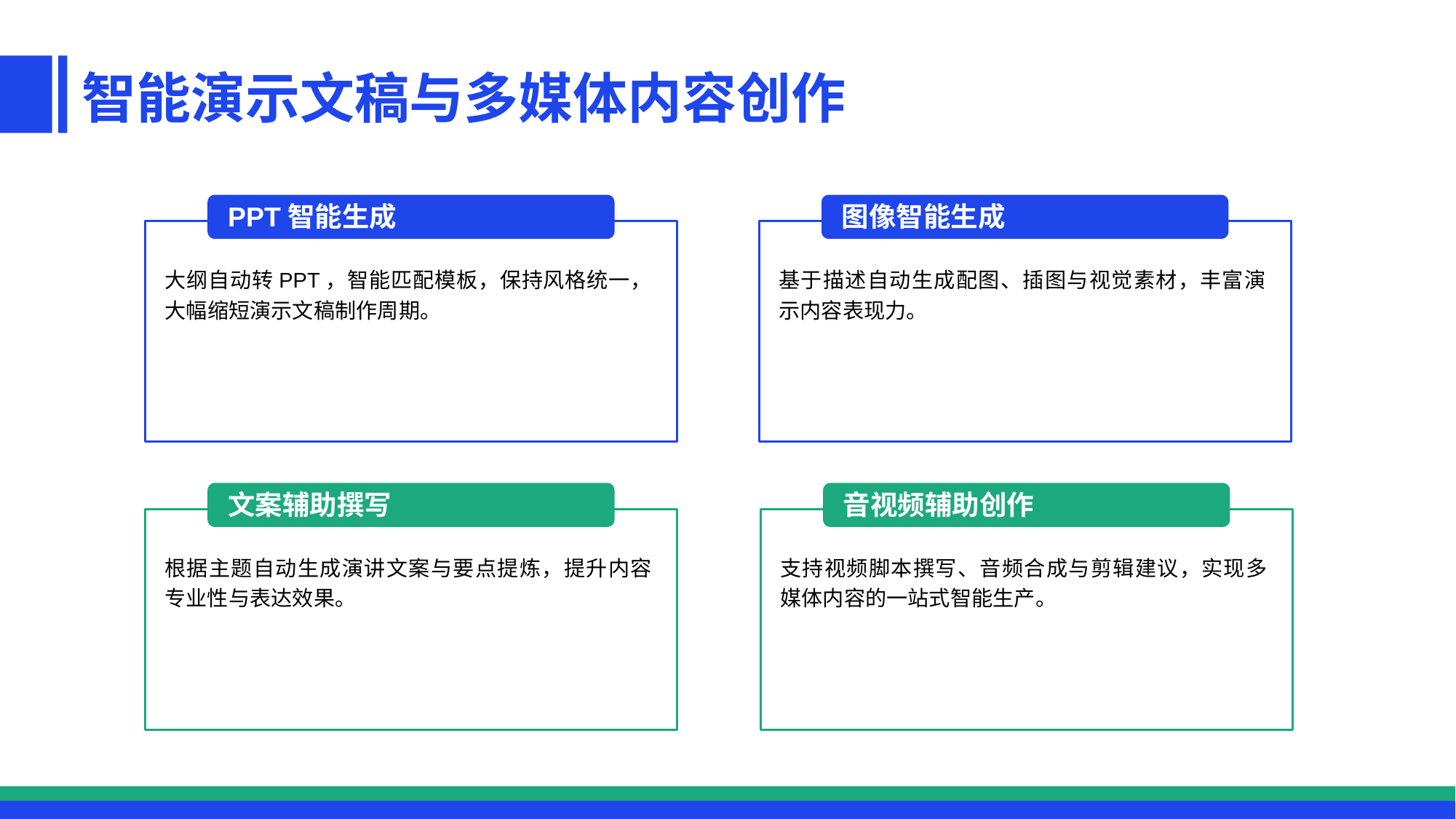

智能演示文稿与多媒体内容创作
PPT智能生成
图像智能生成

大纲自动转PPT，智能匹配模板，保持风格统一，大幅缩短演示文稿制作周期。
基于描述自动生成配图、插图与视觉素材，丰富演示内容表现力。
文案辅助撰写
音视频辅助创作

根据主题自动生成演讲文案与要点提炼，提升内容专业性与表达效果。
支持视频脚本撰写、音频合成与剪辑建议，实现多媒体内容的一站式智能生产。